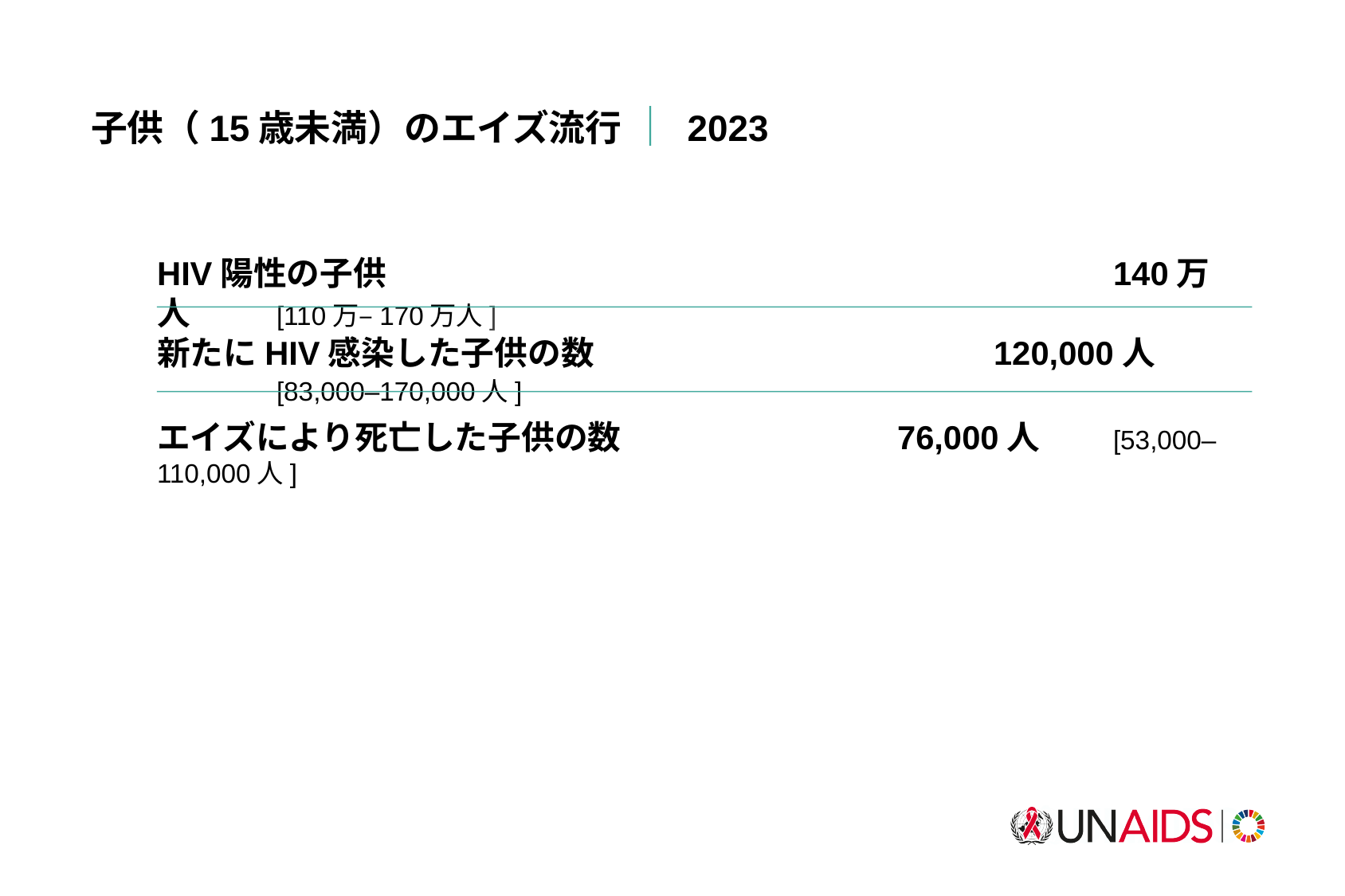

子供（15歳未満）のエイズ流行 ｜ 2023
HIV陽性の子供							140万人 	[110万–170万人]

新たにHIV感染した子供の数				120,000人　	[83,000–170,000人]

エイズにより死亡した子供の数			  76,000人 	[53,000–110,000人]